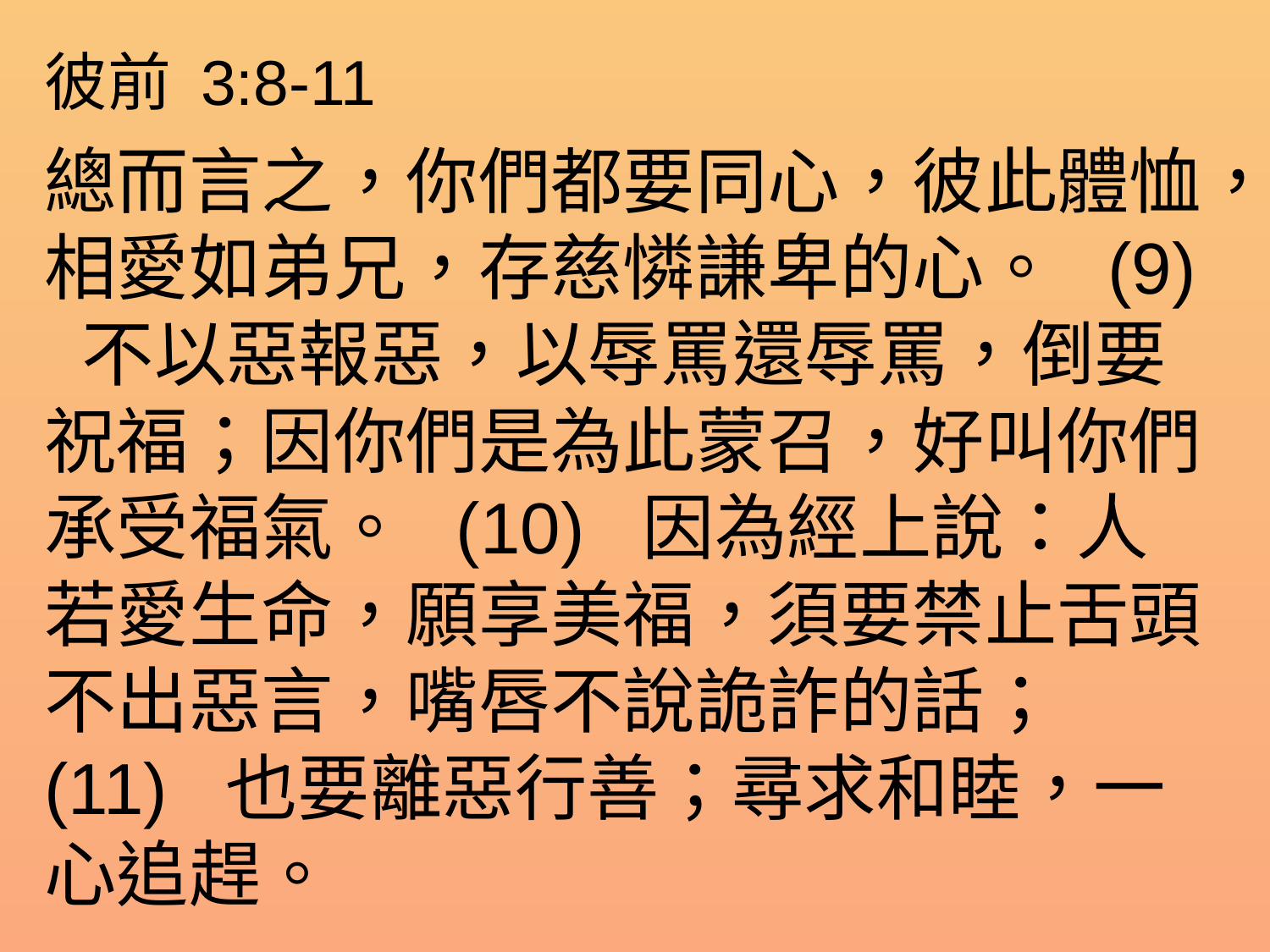

彼前 3:8-11
總而言之，你們都要同心，彼此體恤，相愛如弟兄，存慈憐謙卑的心。  (9)  不以惡報惡，以辱罵還辱罵，倒要祝福；因你們是為此蒙召，好叫你們承受福氣。  (10)  因為經上說：人若愛生命，願享美福，須要禁止舌頭不出惡言，嘴唇不說詭詐的話；  (11)  也要離惡行善；尋求和睦，一心追趕。